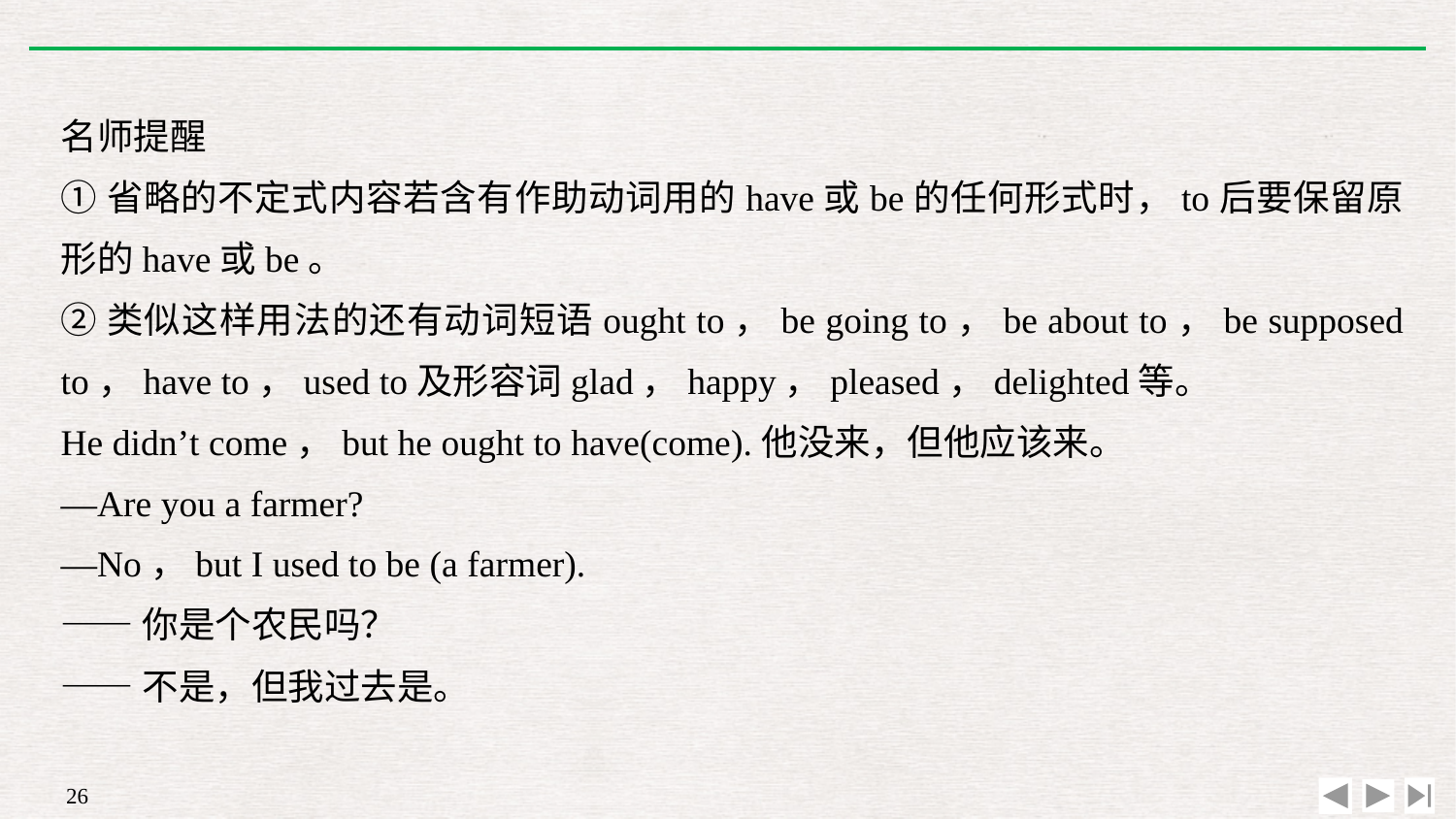

名师提醒
①省略的不定式内容若含有作助动词用的have或be的任何形式时，to后要保留原形的have或be。
②类似这样用法的还有动词短语ought to，be going to，be about to，be supposed to，have to，used to及形容词glad，happy，pleased，delighted等。
He didn’t come，but he ought to have(come).他没来，但他应该来。
—Are you a farmer?
—No，but I used to be (a farmer).
——你是个农民吗？
——不是，但我过去是。